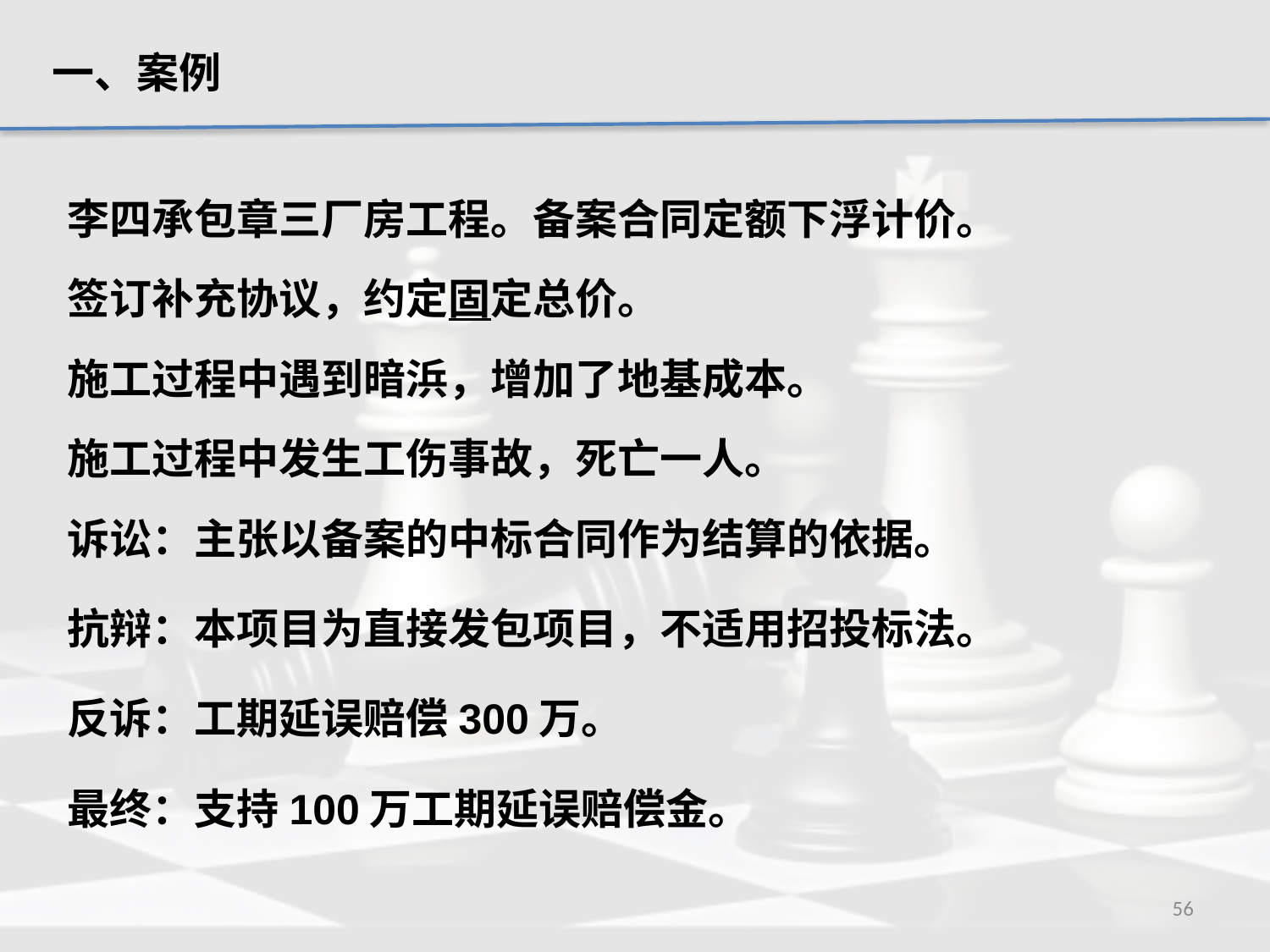

一、案例
李四承包章三厂房工程。备案合同定额下浮计价。
签订补充协议，约定固定总价。
施工过程中遇到暗浜，增加了地基成本。
施工过程中发生工伤事故，死亡一人。
诉讼：主张以备案的中标合同作为结算的依据。
抗辩：本项目为直接发包项目，不适用招投标法。
反诉：工期延误赔偿300万。
最终：支持100万工期延误赔偿金。
56